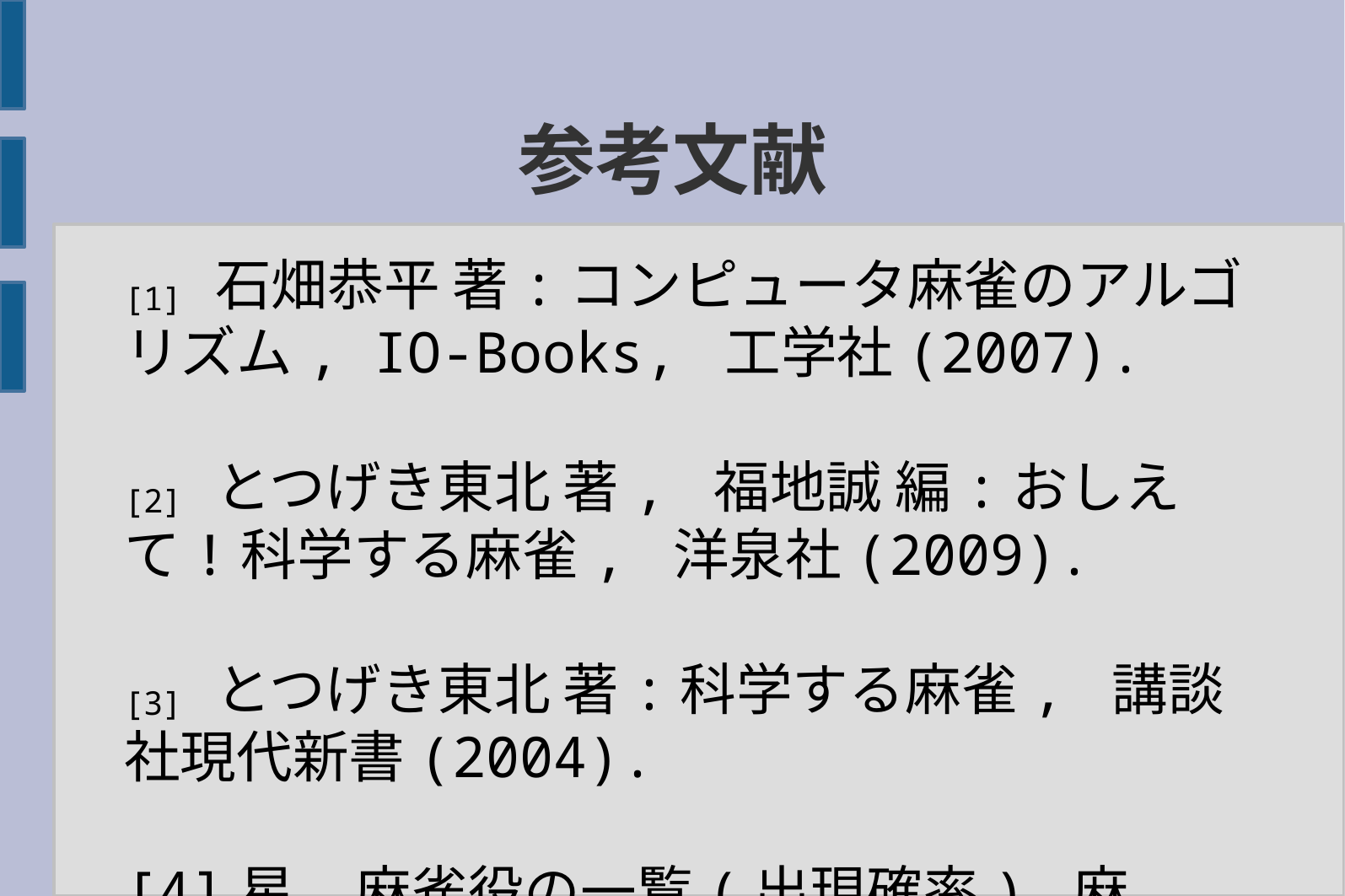

参考文献
[1] 石畑恭平 著:コンピュータ麻雀のアルゴリズム, IO-Books, 工学社(2007).

[2] とつげき東北 著, 福地誠 編:おしえて!科学する麻雀, 洋泉社(2009).

[3] とつげき東北 著:科学する麻雀, 講談社現代新書(2004).

[4]星,麻雀役の一覧(出現確率),麻雀%(2016)
http://mjcly.com/yaku/syutugenn.html